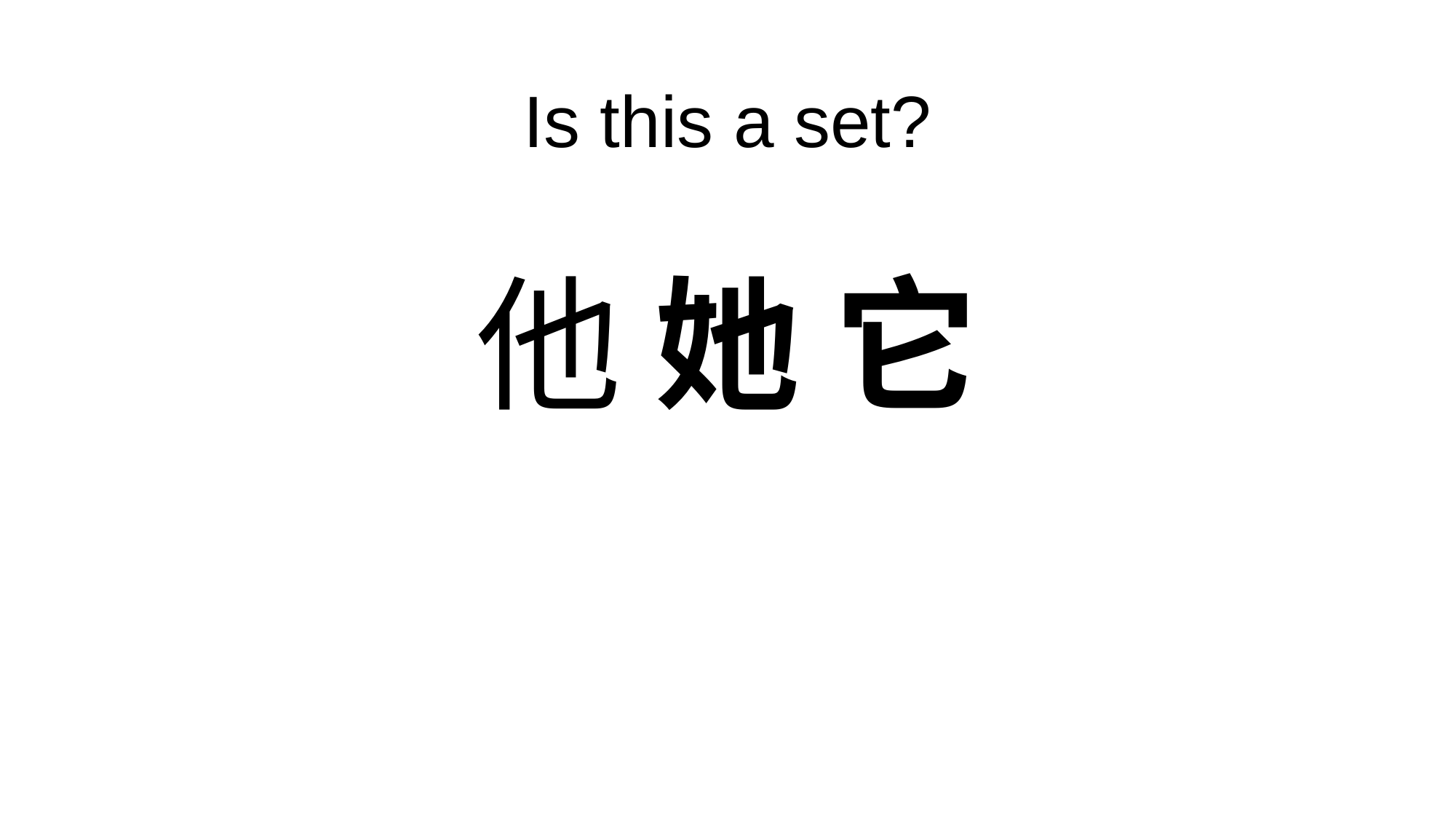

# Is this a set? 他 她 它